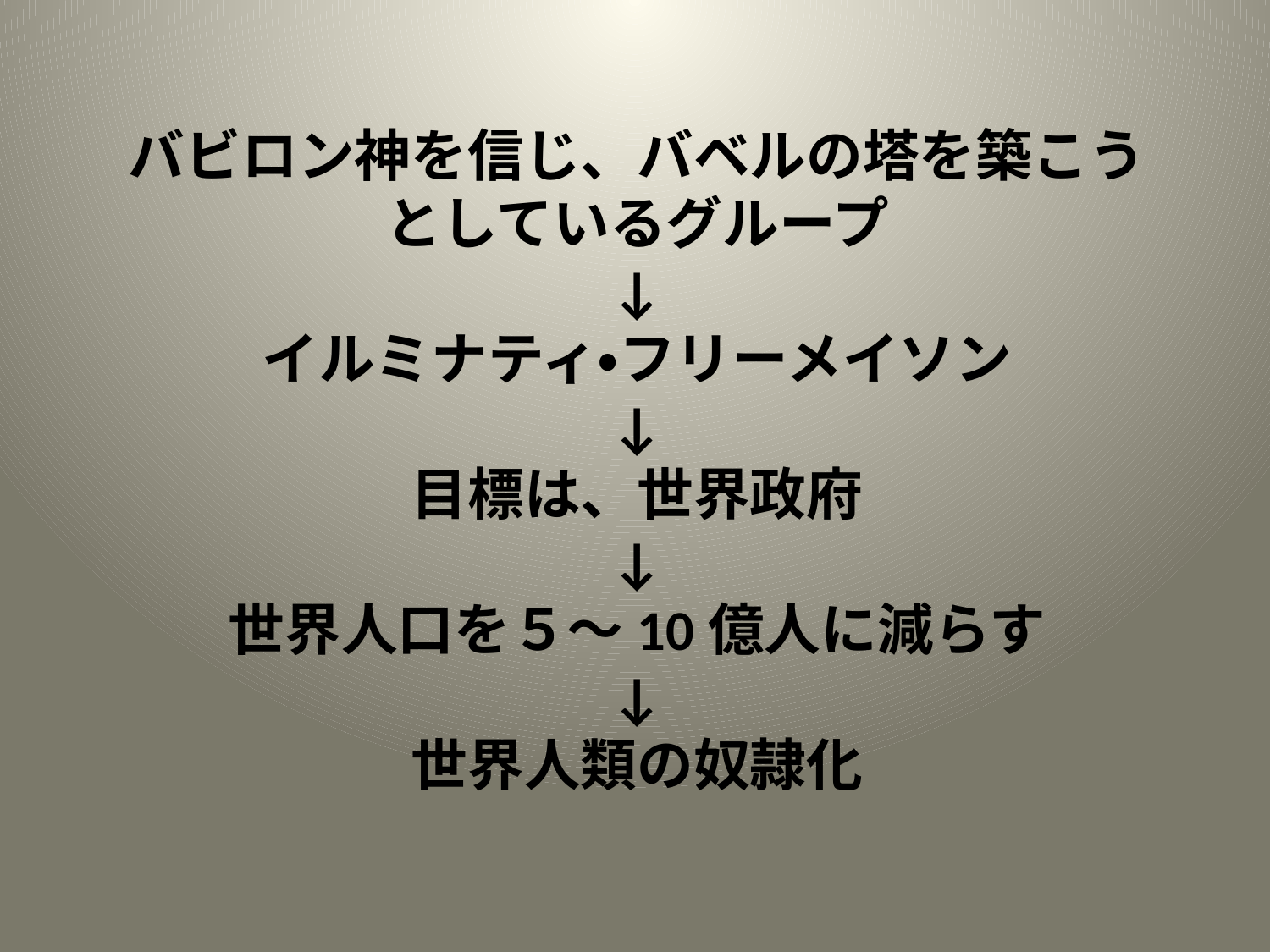

バビロン神を信じ、バベルの塔を築こう
としているグループ
↓
イルミナティ・フリーメイソン
↓
目標は、世界政府
↓
世界人口を５～10億人に減らす
↓
世界人類の奴隷化